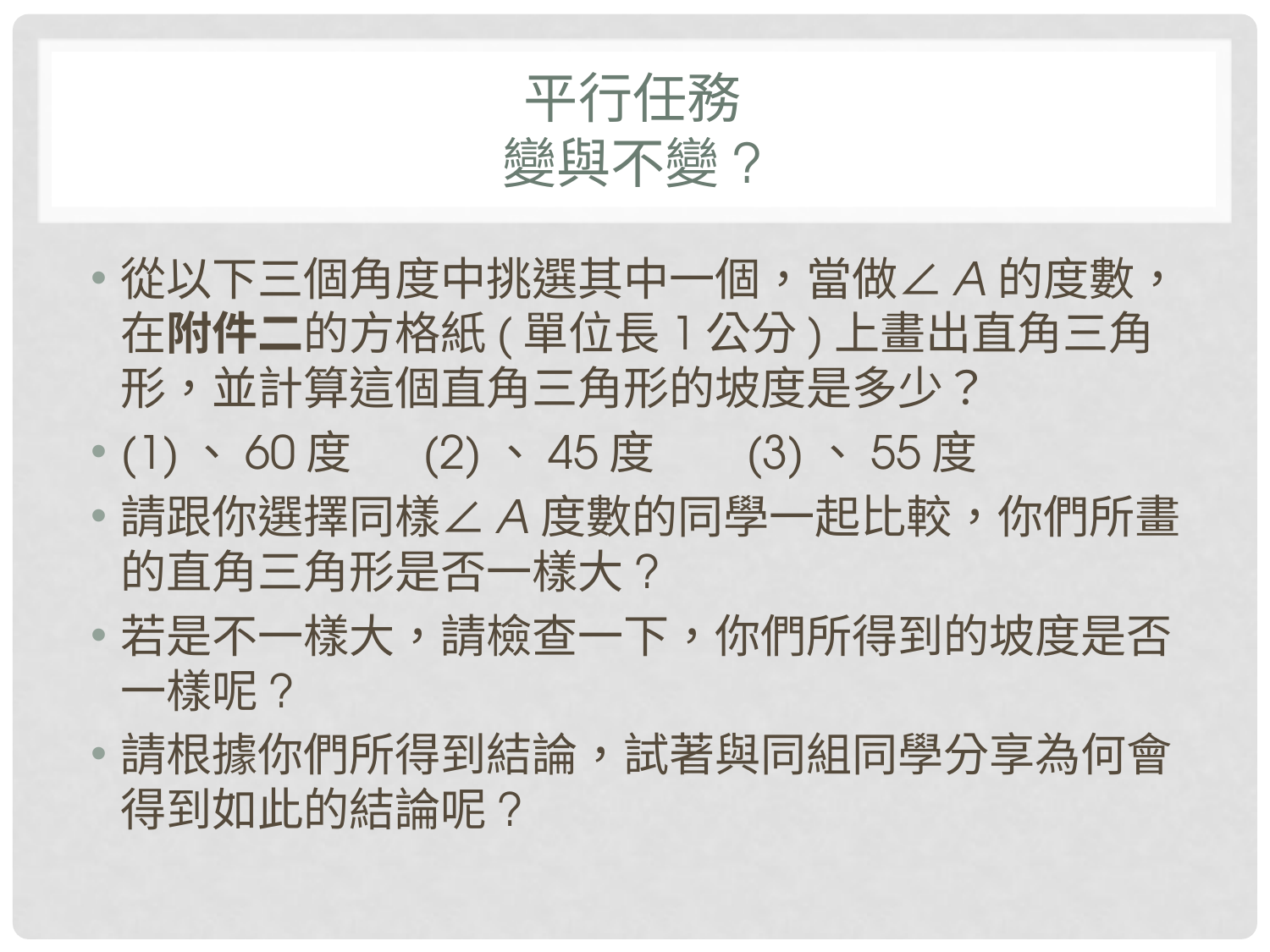

# 平行任務 變與不變?
從以下三個角度中挑選其中一個，當做∠A的度數，在附件二的方格紙(單位長1公分)上畫出直角三角形，並計算這個直角三角形的坡度是多少？
(1)、60度      (2)、45度        (3)、55度
請跟你選擇同樣∠A度數的同學一起比較，你們所畫的直角三角形是否一樣大?
若是不一樣大，請檢查一下，你們所得到的坡度是否一樣呢?
請根據你們所得到結論，試著與同組同學分享為何會得到如此的結論呢?